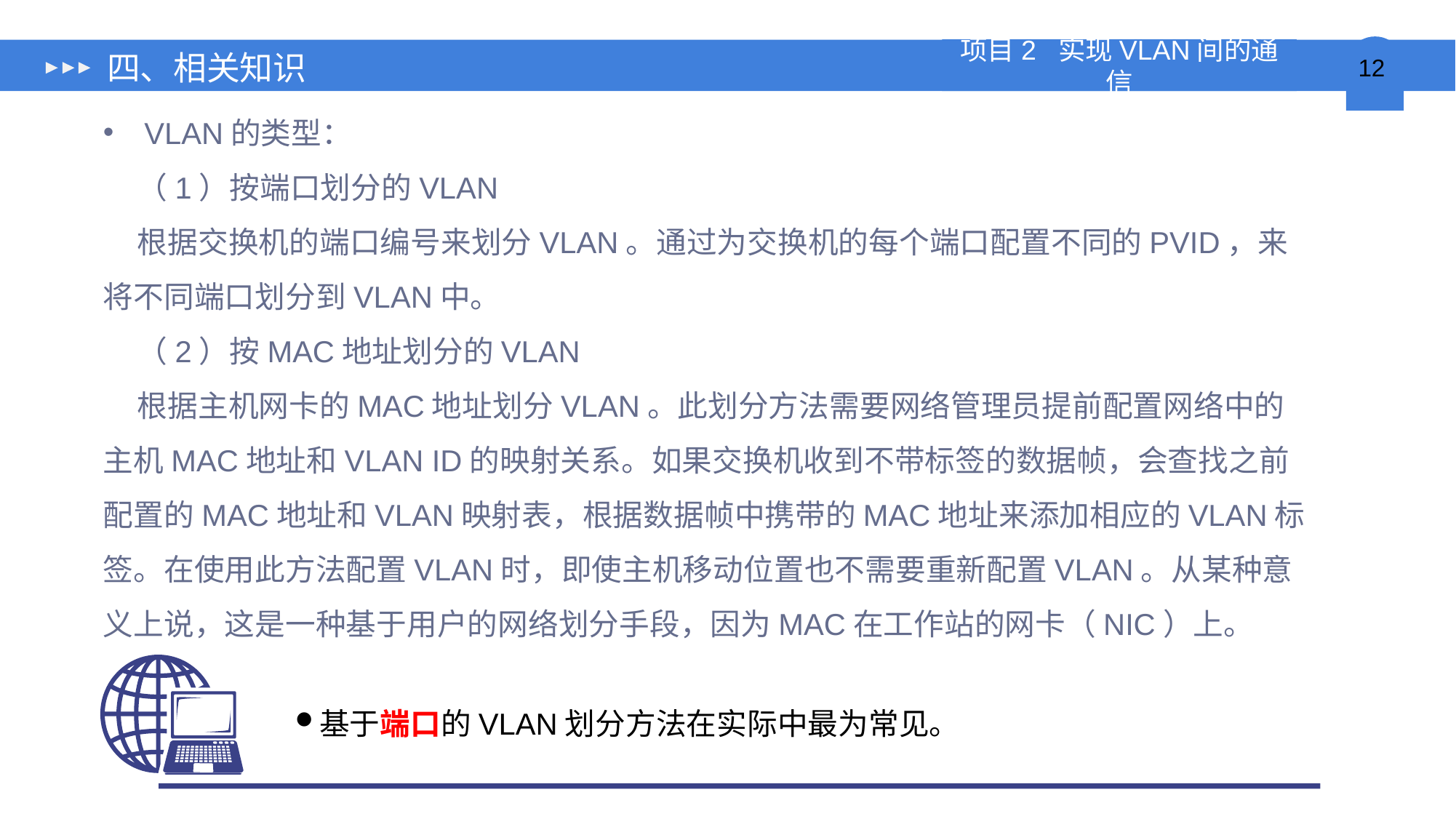

# 四、相关知识
VLAN的类型：
    （1）按端口划分的VLAN
    根据交换机的端口编号来划分VLAN。通过为交换机的每个端口配置不同的PVID，来将不同端口划分到VLAN中。
    （2）按MAC地址划分的VLAN
    根据主机网卡的MAC地址划分VLAN。此划分方法需要网络管理员提前配置网络中的主机MAC地址和VLAN ID的映射关系。如果交换机收到不带标签的数据帧，会查找之前配置的MAC地址和VLAN映射表，根据数据帧中携带的MAC地址来添加相应的VLAN标签。在使用此方法配置VLAN时，即使主机移动位置也不需要重新配置VLAN。从某种意义上说，这是一种基于用户的网络划分手段，因为MAC在工作站的网卡（NIC）上。

基于端口的VLAN划分方法在实际中最为常见。